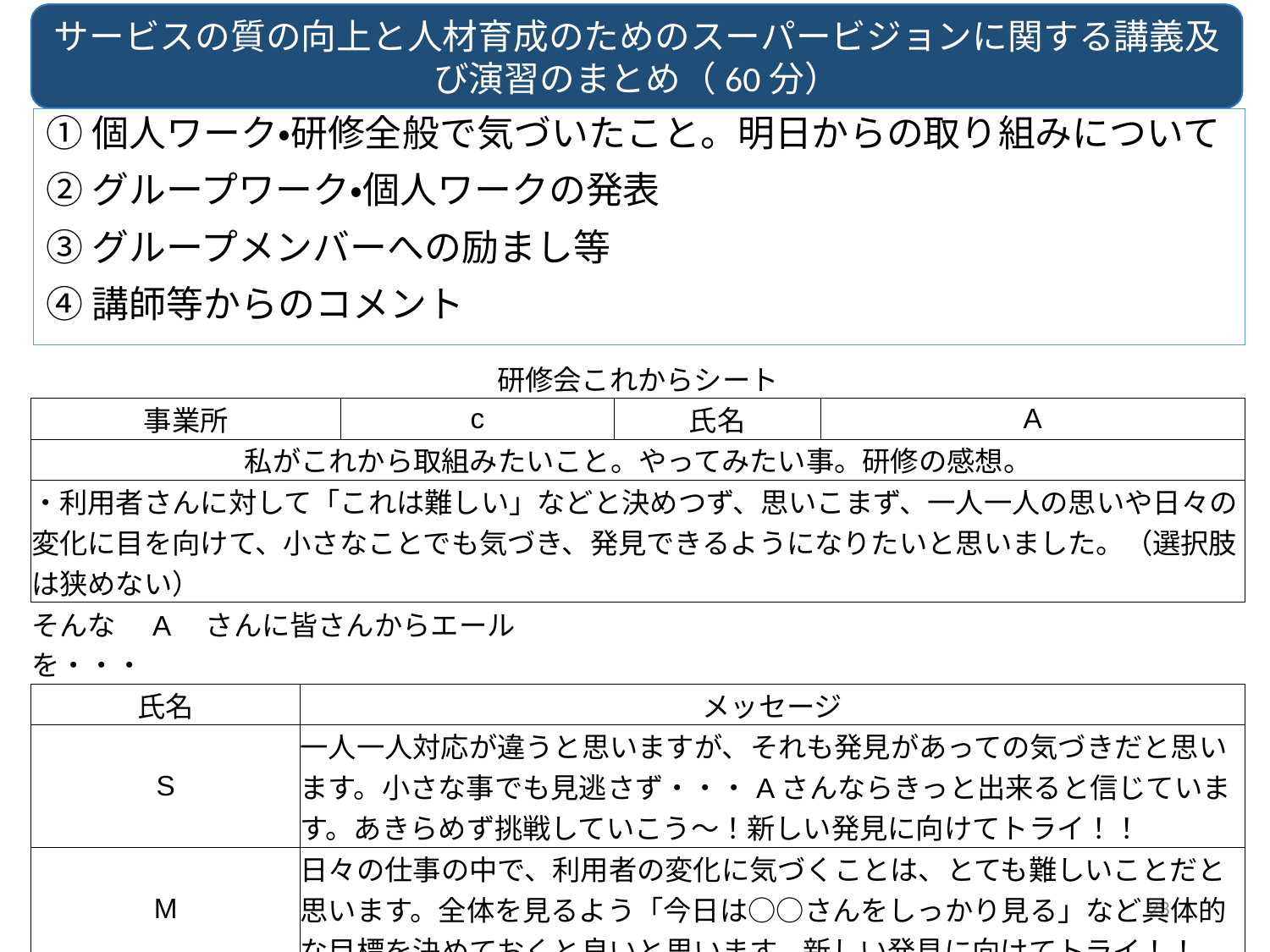

サービスの質の向上と人材育成のためのスーパービジョンに関する講義及び演習のまとめ（60分）
①個人ワーク・研修全般で気づいたこと。明日からの取り組みについて
②グループワーク・個人ワークの発表
③グループメンバーへの励まし等
④講師等からのコメント
| 研修会これからシート |  |  |  |  |
| --- | --- | --- | --- | --- |
| 事業所 |  | c | 氏名 | A |
| 私がこれから取組みたいこと。やってみたい事。研修の感想。 |  |  |  |  |
| ・利用者さんに対して「これは難しい」などと決めつず、思いこまず、一人一人の思いや日々の変化に目を向けて、小さなことでも気づき、発見できるようになりたいと思いました。（選択肢は狭めない） |  |  |  |  |
| そんな　A　さんに皆さんからエールを・・・ |  |  |  |  |
| 氏名 | メッセージ | メッセージ |  |  |
| S | 一人一人対応が違うと思いますが、それも発見があっての気づきだと思います。小さな事でも見逃さず・・・Aさんならきっと出来ると信じています。あきらめず挑戦していこう～！新しい発見に向けてトライ！！ | 一人一人対応が違うと思いますが、それも発見があっての気づきだと思います。小さな事でも見逃さず・・・Aさんならきっと出来ると信じています。あきらめず挑戦していこう～！新しい発見に向けてトライ！！ |  |  |
| M | 日々の仕事の中で、利用者の変化に気づくことは、とても難しいことだと思います。全体を見るよう「今日は○○さんをしっかり見る」など具体的な目標を決めておくと良いと思います。新しい発見に向けてトライ！！ | 日々の仕事の中で、利用者の変化に気づくことは、とても難しいことだと思います。全体を見るよう「今日は○○さんをしっかり見る」など具体的な目標を決めておくと良いと思います。新しい発見に向けてトライ！！ |  |  |
| K | その通りですね。日々利用者は変わりますし、私たちも小さな事から良いのでコツコツ前進して行かねばですね。失敗を恐れず小さな発見からスタートして行きたいですね。利用者さんはすこ～く見てますよね。 | その通りですね。日々利用者は変わりますし、私たちも小さな事から良いのでコツコツ前進して行かねばですね。失敗を恐れず小さな発見からスタートして行きたいですね。利用者さんはすこ～く見てますよね。 |  |  |
23